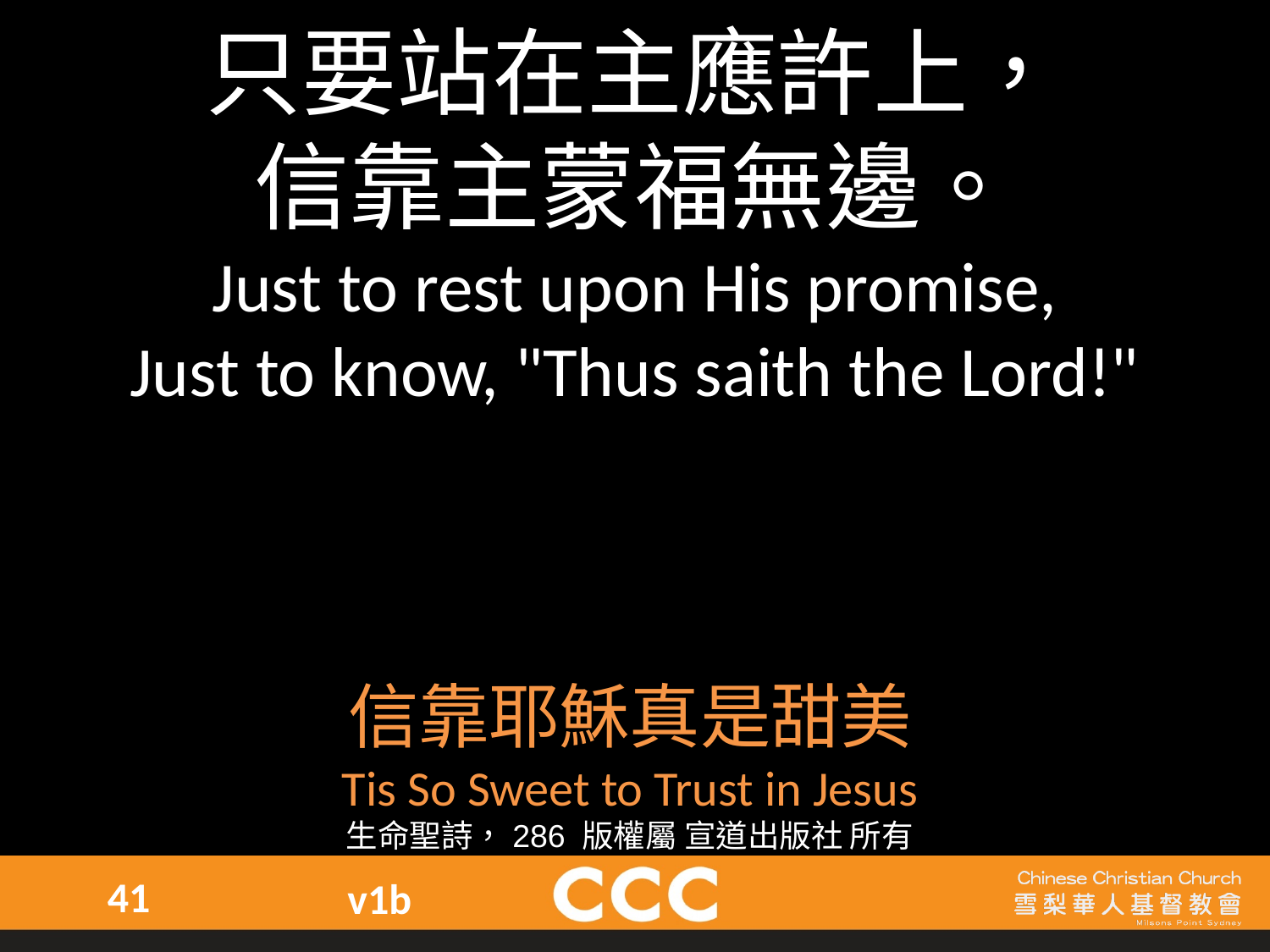

只要站在主應許上，
信靠主蒙福無邊。
Just to rest upon His promise,
Just to know, "Thus saith the Lord!"
信靠耶穌真是甜美
Tis So Sweet to Trust in Jesus
生命聖詩，286 版權屬 宣道出版社 所有
41
v1b